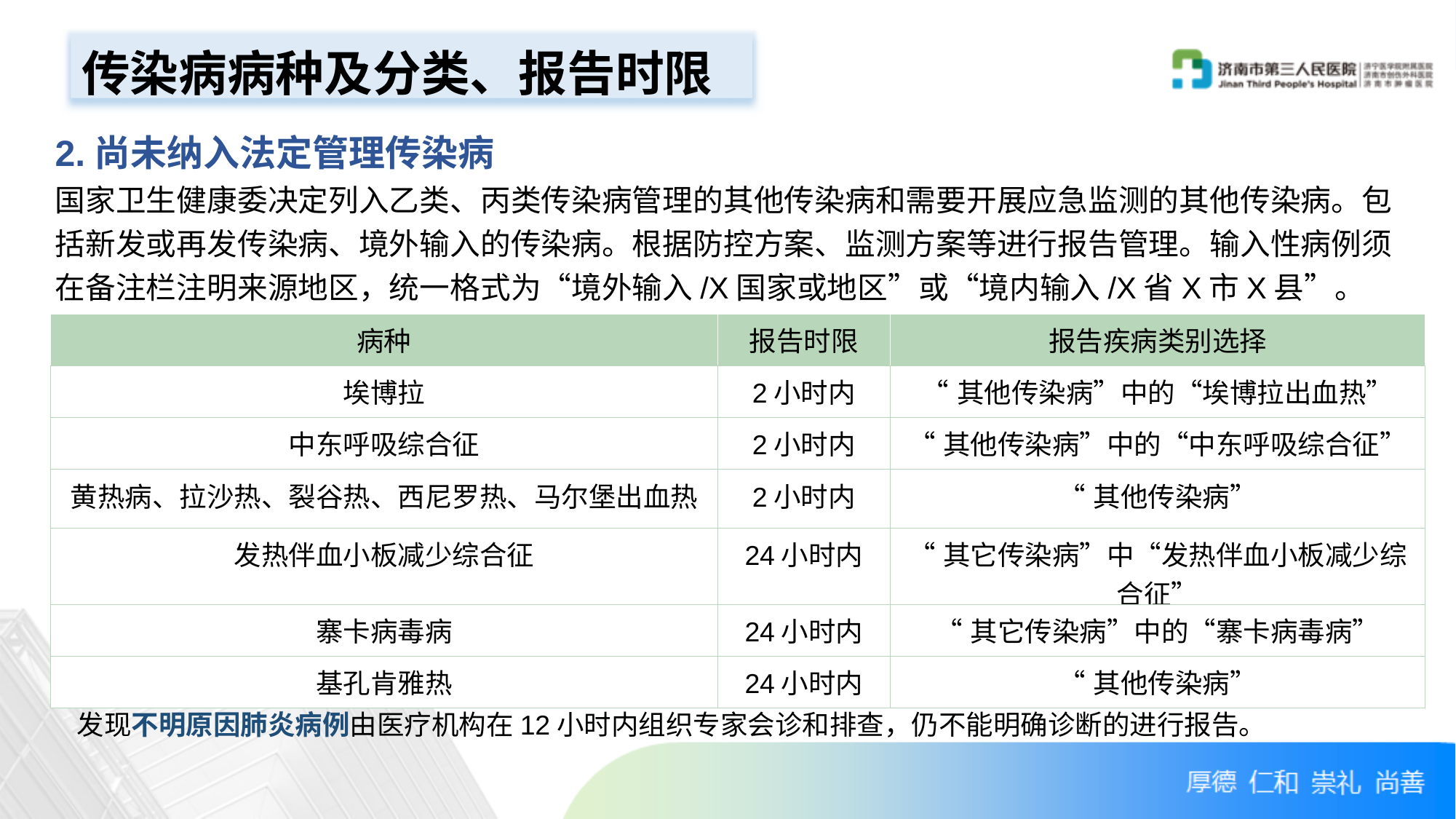

传染病病种及分类、报告时限
2.尚未纳入法定管理传染病
国家卫生健康委决定列入乙类、丙类传染病管理的其他传染病和需要开展应急监测的其他传染病。包括新发或再发传染病、境外输入的传染病。根据防控方案、监测方案等进行报告管理。输入性病例须在备注栏注明来源地区，统一格式为“境外输入/X国家或地区”或“境内输入/X省X市X县”。
| 病种 | 报告时限 | 报告疾病类别选择 |
| --- | --- | --- |
| 埃博拉 | 2小时内 | “其他传染病”中的“埃博拉出血热” |
| 中东呼吸综合征 | 2小时内 | “其他传染病”中的“中东呼吸综合征” |
| 黄热病、拉沙热、裂谷热、西尼罗热、马尔堡出血热 | 2小时内 | “其他传染病” |
| 发热伴血小板减少综合征 | 24小时内 | “其它传染病”中“发热伴血小板减少综合征” |
| 寨卡病毒病 | 24小时内 | “其它传染病”中的“寨卡病毒病” |
| 基孔肯雅热 | 24小时内 | “其他传染病” |
发现不明原因肺炎病例由医疗机构在12小时内组织专家会诊和排查，仍不能明确诊断的进行报告。